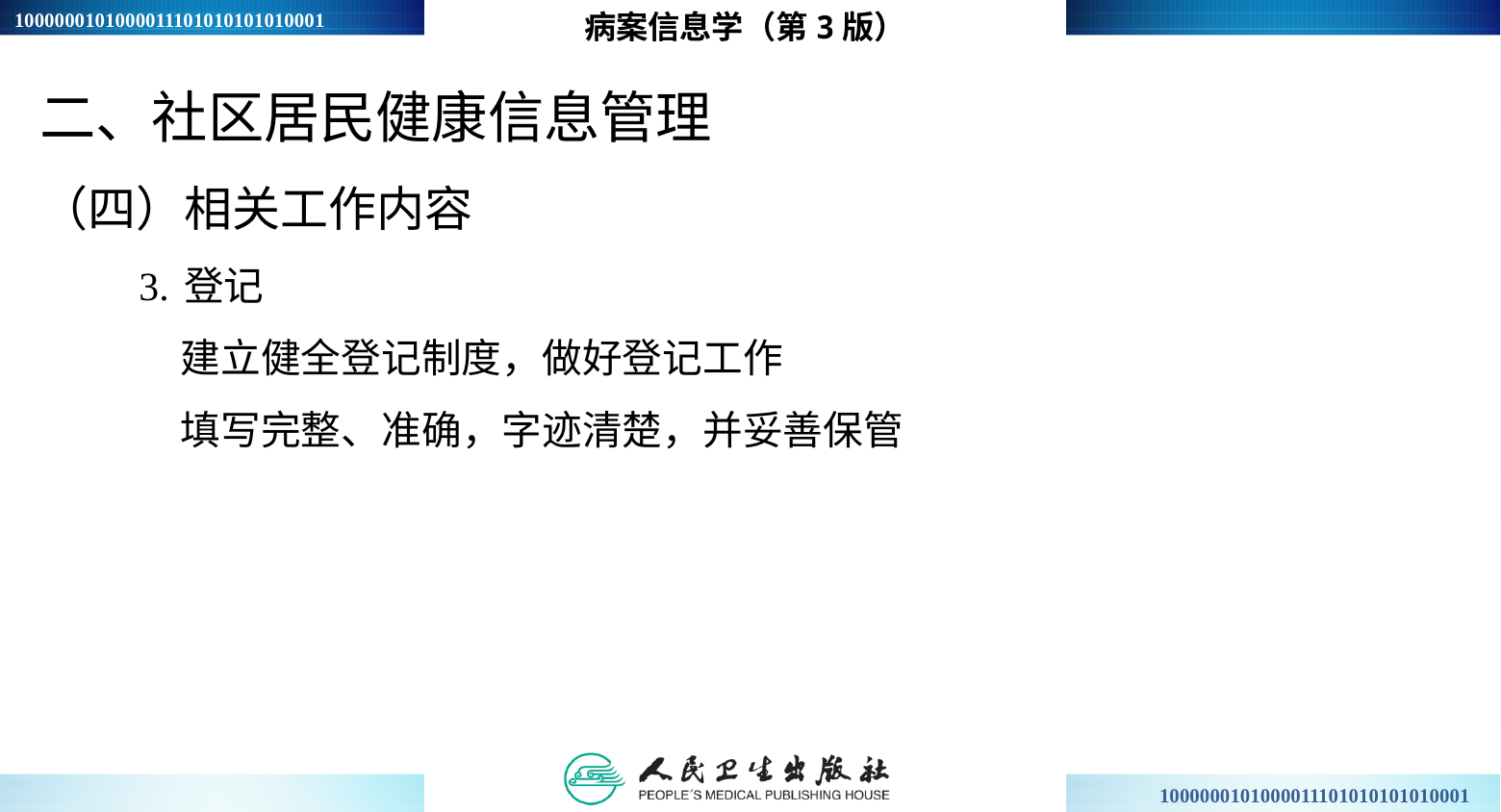

病案信息学（第3版）
二、社区居民健康信息管理
（四）相关工作内容
3.	登记
建立健全登记制度，做好登记工作
填写完整、准确，字迹清楚，并妥善保管